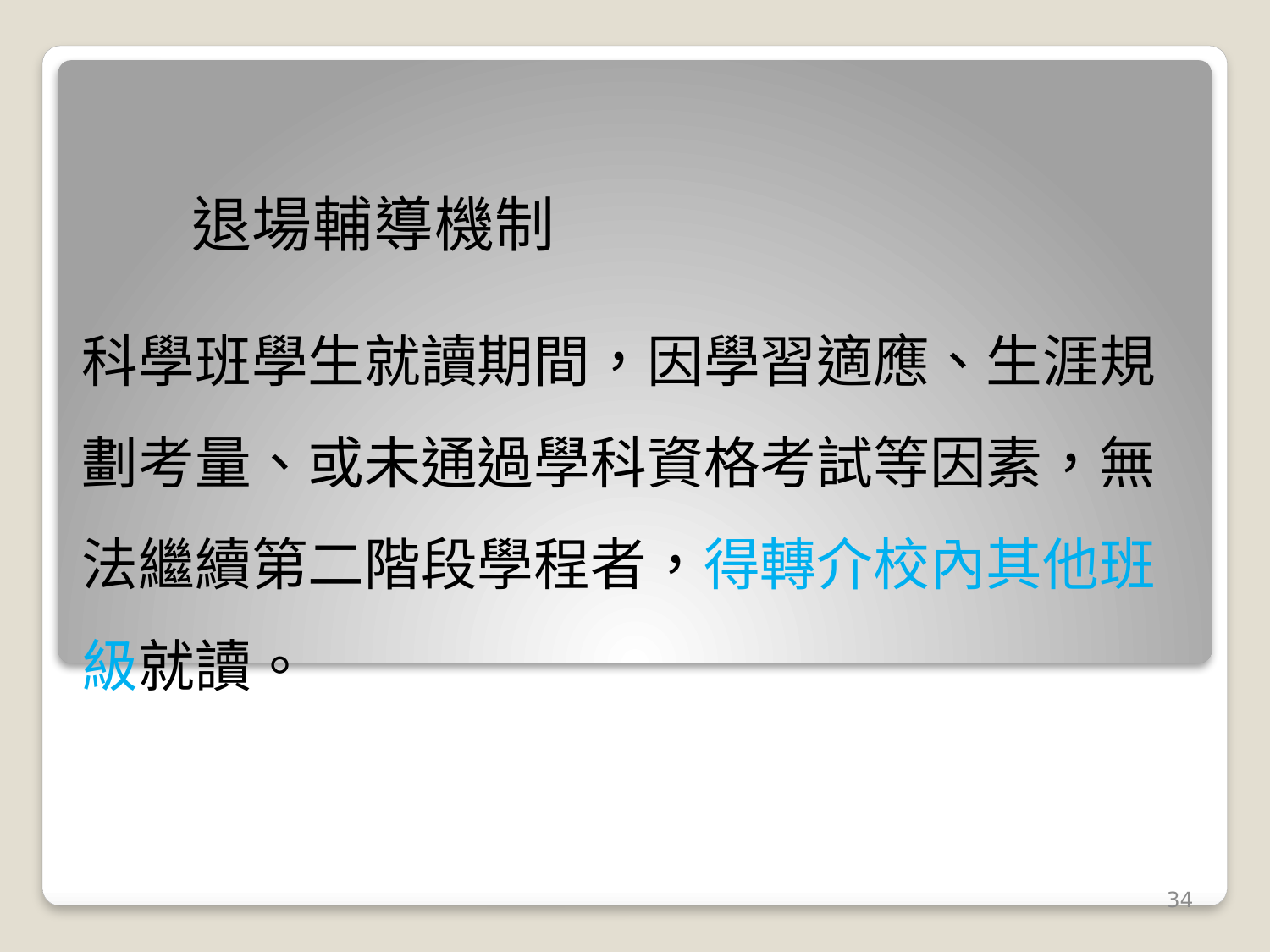

# 退場輔導機制
科學班學生就讀期間，因學習適應、生涯規劃考量、或未通過學科資格考試等因素，無法繼續第二階段學程者，得轉介校內其他班級就讀。
34